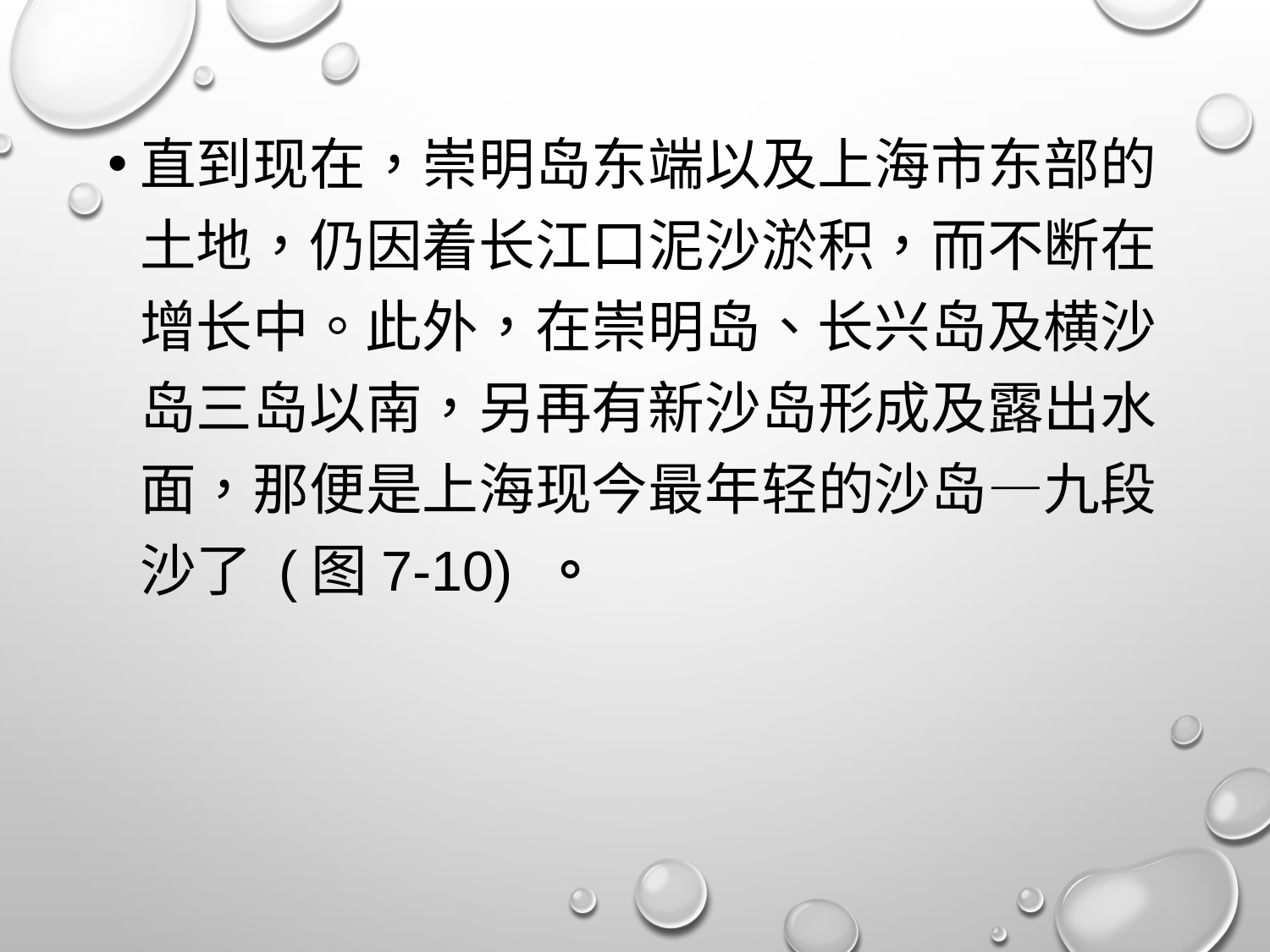

直到现在，崇明岛东端以及上海市东部的土地，仍因着长江口泥沙淤积，而不断在增长中。此外，在崇明岛、长兴岛及横沙岛三岛以南，另再有新沙岛形成及露出水面，那便是上海现今最年轻的沙岛—九段沙了 (图7-10) 。